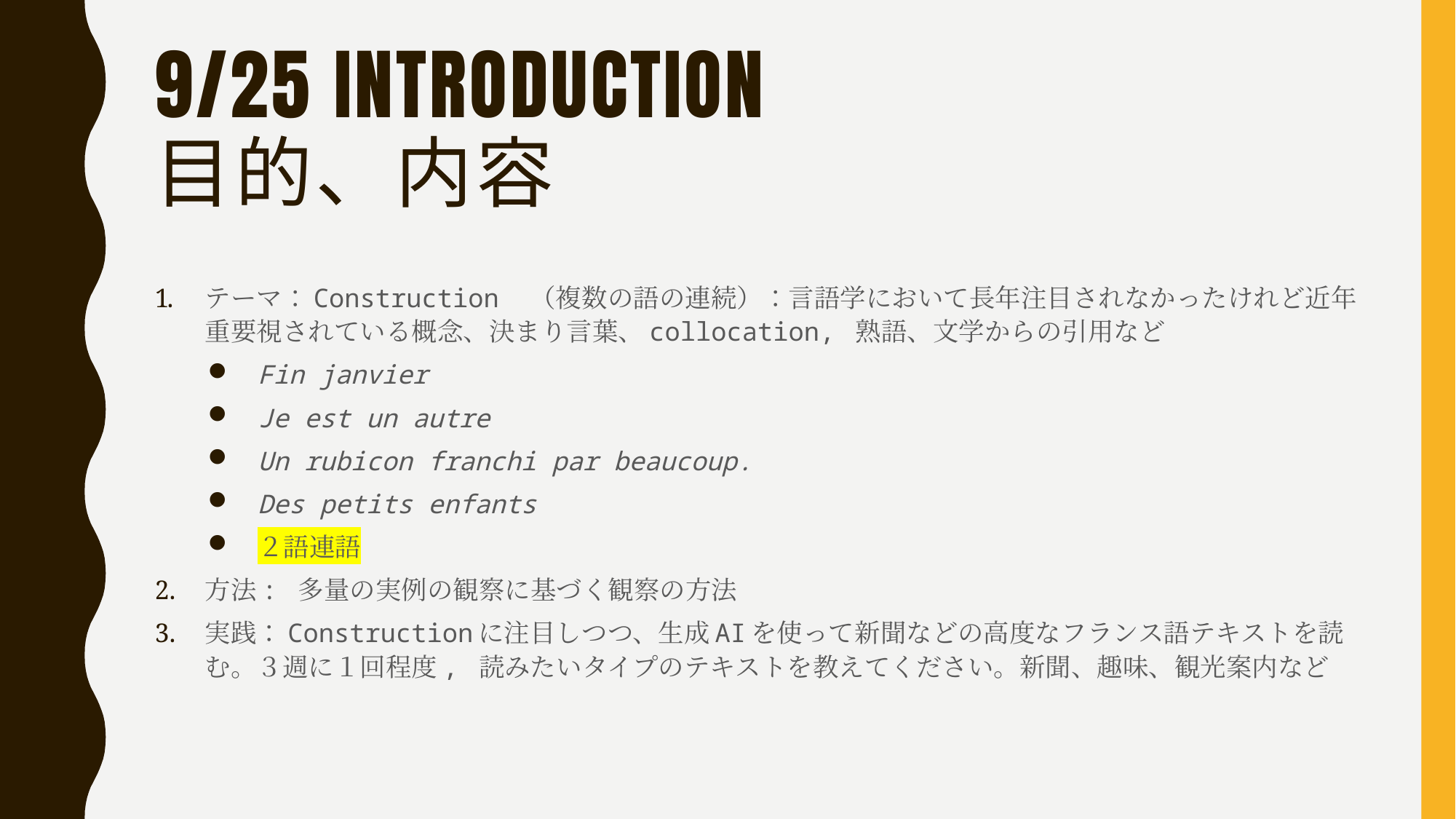

# 9/25 Introduction 目的、内容
テーマ：Construction　（複数の語の連続）：言語学において長年注目されなかったけれど近年重要視されている概念、決まり言葉、collocation, 熟語、文学からの引用など
Fin janvier
Je est un autre
Un rubicon franchi par beaucoup.
Des petits enfants
２語連語
方法: 多量の実例の観察に基づく観察の方法
実践：Constructionに注目しつつ、生成AIを使って新聞などの高度なフランス語テキストを読む。３週に１回程度, 読みたいタイプのテキストを教えてください。新聞、趣味、観光案内など